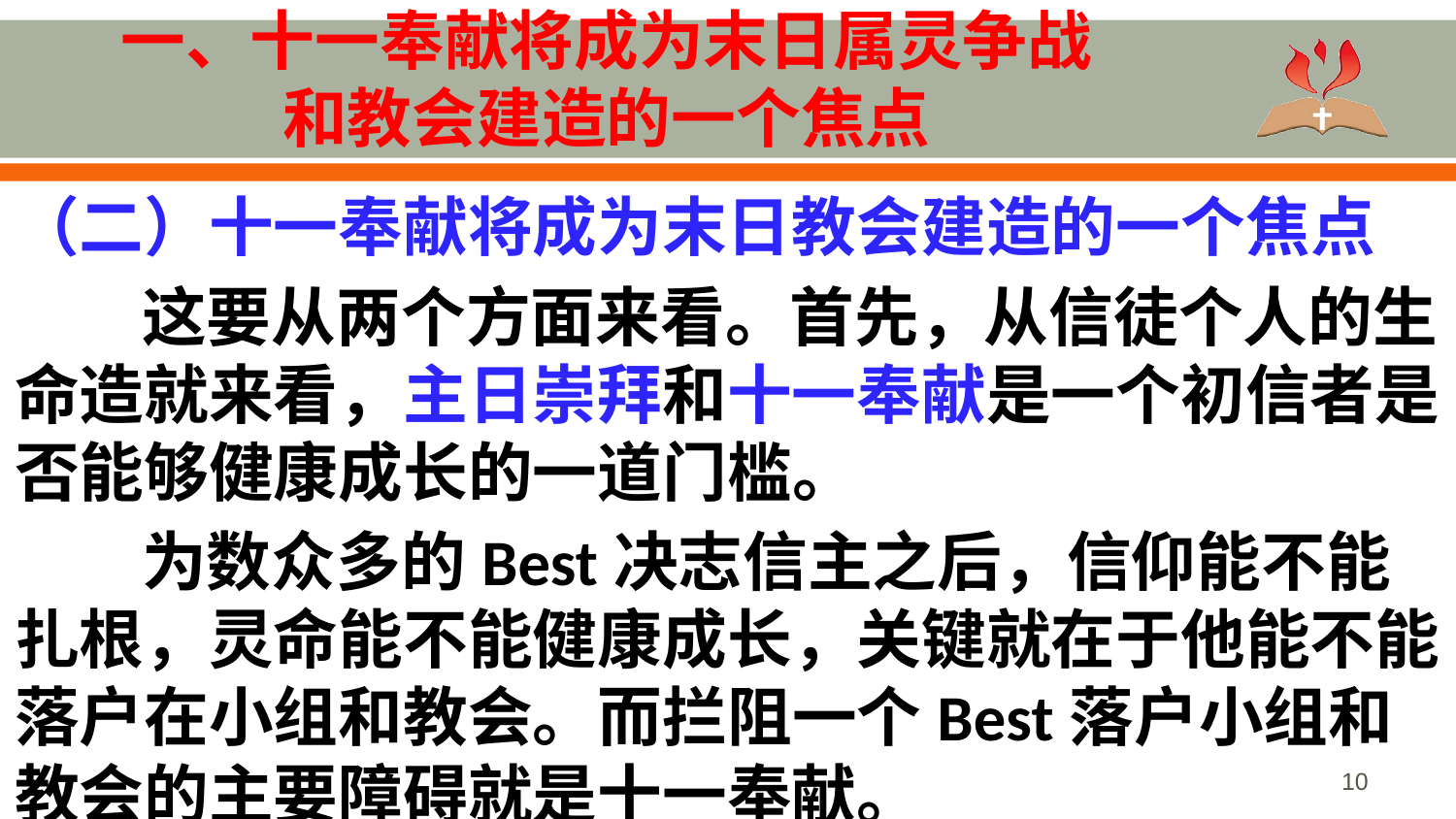

# 一、十一奉献将成为末日属灵争战 和教会建造的一个焦点
（二）十一奉献将成为末日教会建造的一个焦点
这要从两个方面来看。首先，从信徒个人的生命造就来看，主日崇拜和十一奉献是一个初信者是否能够健康成长的一道门槛。
为数众多的Best决志信主之后，信仰能不能扎根，灵命能不能健康成长，关键就在于他能不能落户在小组和教会。而拦阻一个Best落户小组和教会的主要障碍就是十一奉献。

10